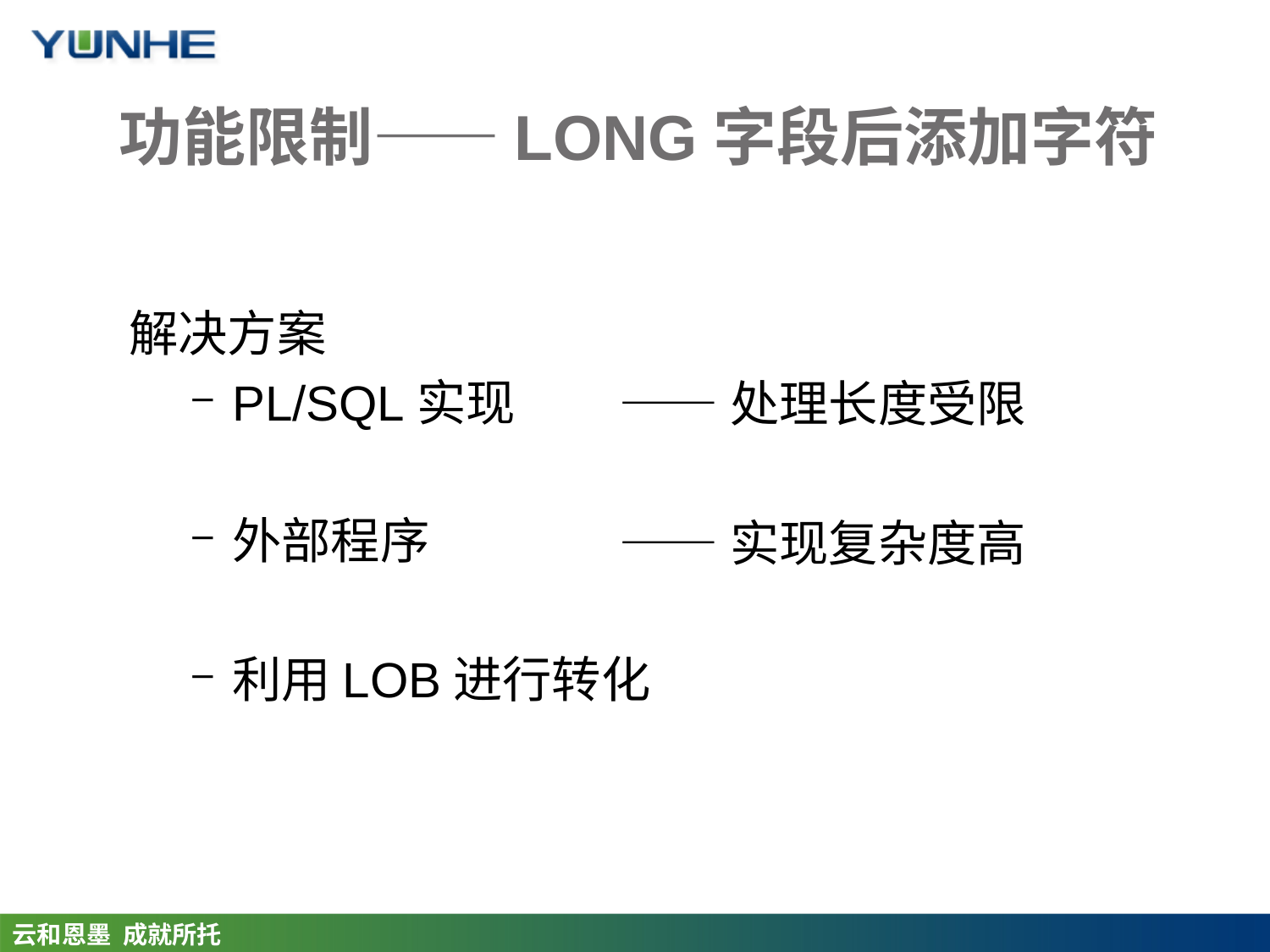

# 功能限制——LONG字段后添加字符
解决方案
PL/SQL实现

外部程序

利用LOB进行转化

——处理长度受限
——实现复杂度高